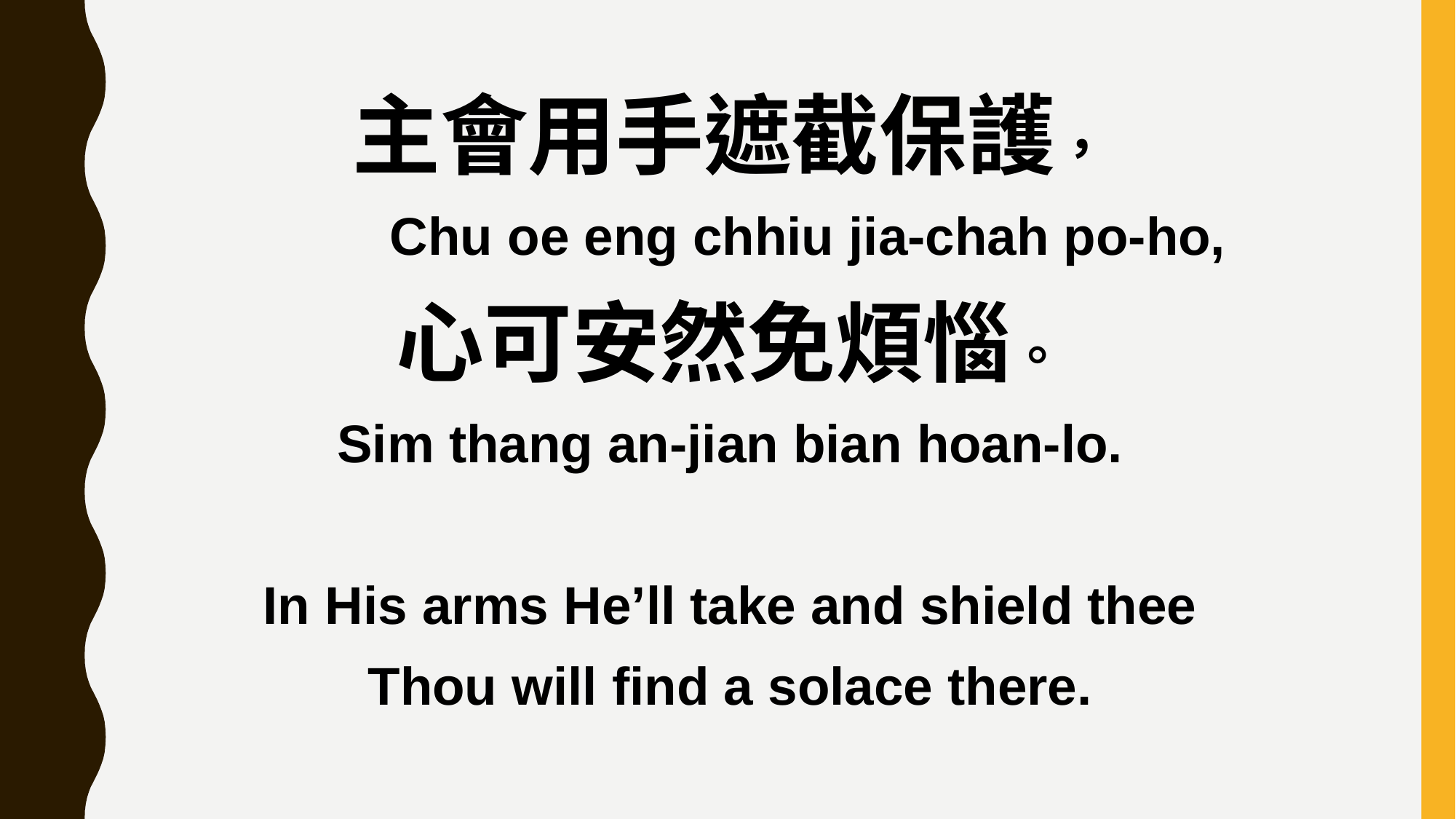

主會用手遮截保護，
             Chu oe eng chhiu jia-chah po-ho,
心可安然免煩惱。
Sim thang an-jian bian hoan-lo.

In His arms He’ll take and shield thee
Thou will find a solace there.